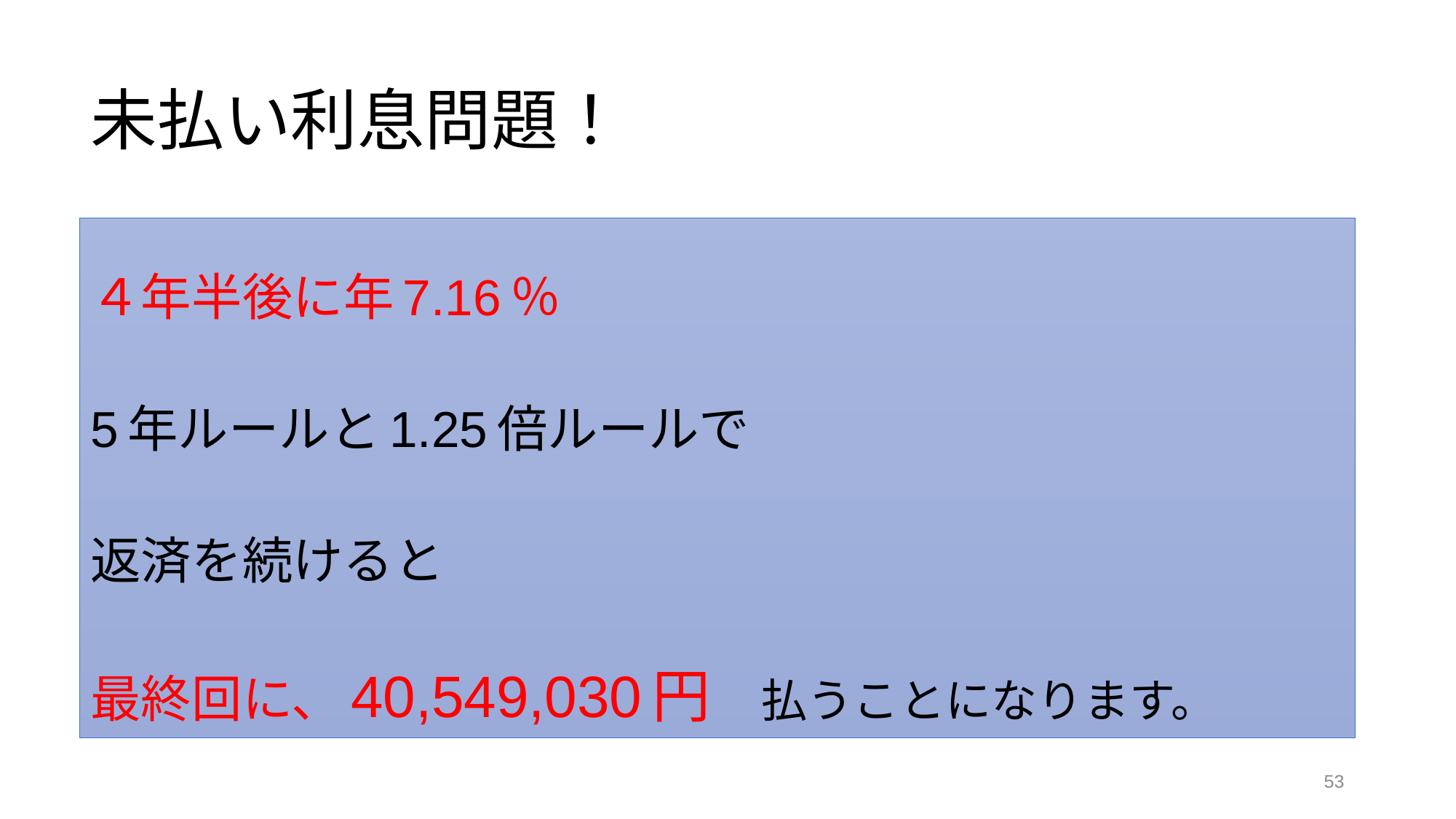

# 未払い利息問題！

４年半後に年7.16％

5年ルールと1.25倍ルールで

返済を続けると

最終回に、40,549,030円　払うことになります。

53